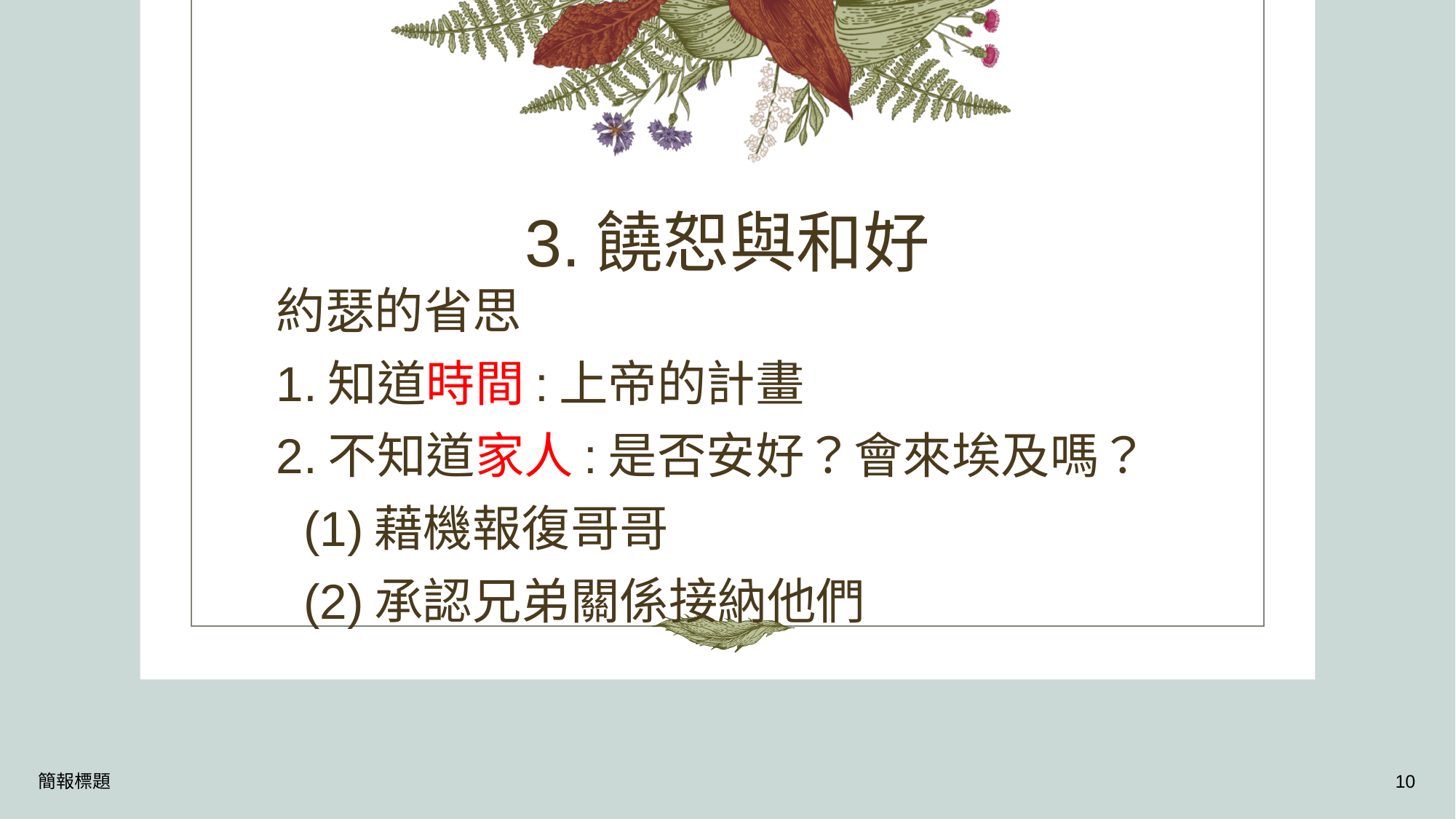

# 3.饒恕與和好
約瑟的省思
1.知道時間:上帝的計畫
2.不知道家人:是否安好？會來埃及嗎？
  (1)藉機報復哥哥
  (2)承認兄弟關係接納他們

簡報標題
10